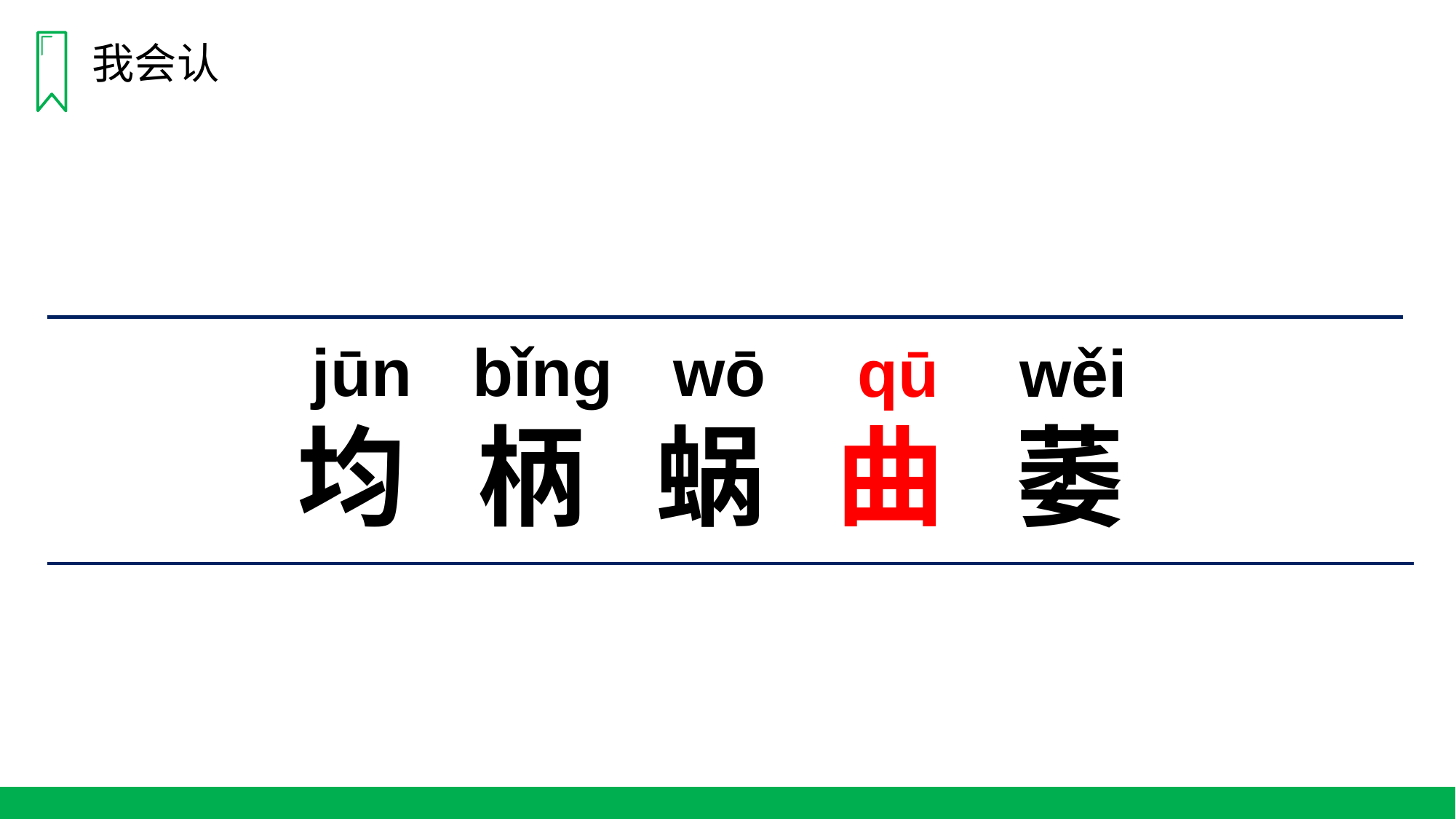

我会认

jūn
bǐng
wō
qū
wěi
均
柄
蜗
曲
萎